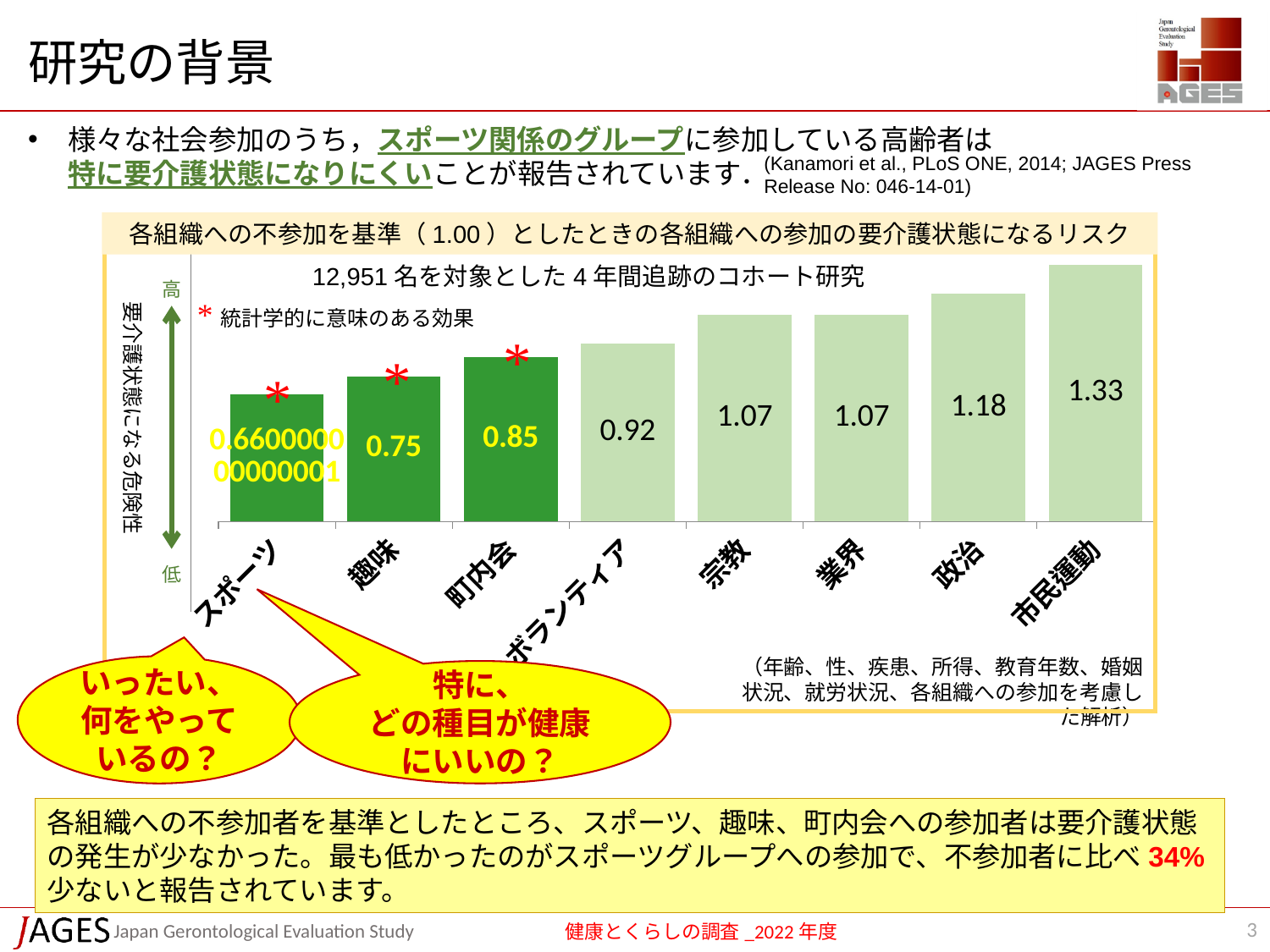

# 研究の背景
様々な社会参加のうち，スポーツ関係のグループに参加している高齢者は
特に要介護状態になりにくいことが報告されています．
(Kanamori et al., PLoS ONE, 2014; JAGES Press Release No: 046-14-01)
各組織への不参加を基準（1.00）としたときの各組織への参加の要介護状態になるリスク

### Chart

| Category | 系列 1 |
|---|---|
| スポーツ | 0.6600000000000006 |
| 趣味 | 0.7500000000000004 |
| 町内会 | 0.8500000000000004 |
| ボランティア | 0.92 |
| 宗教 | 1.07 |
| 業界 | 1.07 |
| 政治 | 1.1800000000000008 |
| 市民運動 | 1.33 |
高
*統計学的に意味のある効果
要介護状態になる危険性
*
*
*
低
（年齢、性、疾患、所得、教育年数、婚姻状況、就労状況、各組織への参加を考慮した解析）
12,951名を対象とした4年間追跡のコホート研究
いったい、
何をやっているの？
特に、
どの種目が健康にいいの？
各組織への不参加者を基準としたところ、スポーツ、趣味、町内会への参加者は要介護状態の発生が少なかった。最も低かったのがスポーツグループへの参加で、不参加者に比べ34%少ないと報告されています。
3